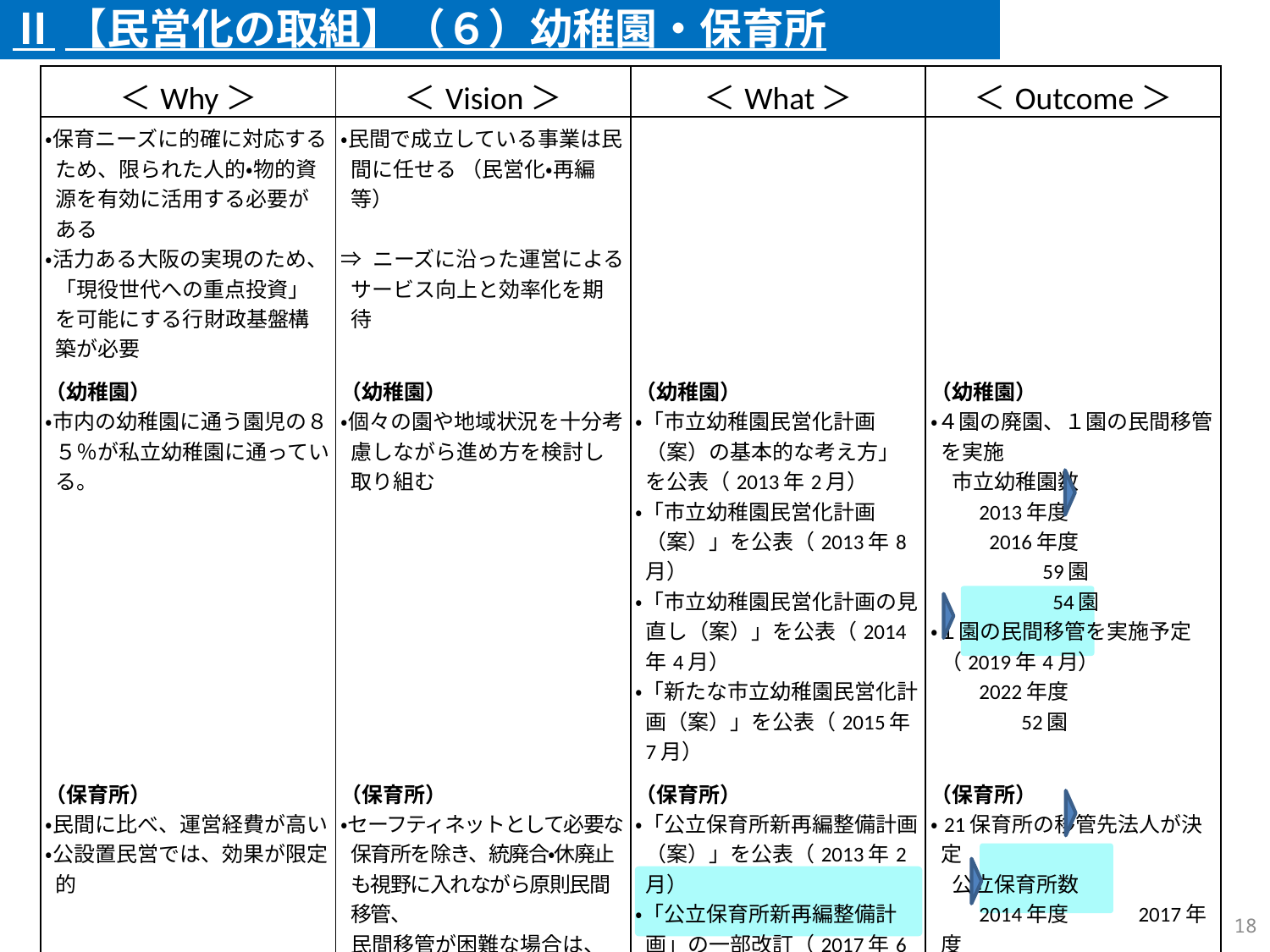

Ⅱ【民営化の取組】（６）幼稚園・保育所
| ＜Why＞ | ＜Vision＞ | ＜What＞ | ＜Outcome＞ |
| --- | --- | --- | --- |
| ・保育ニーズに的確に対応するため、限られた人的・物的資源を有効に活用する必要がある ・活力ある大阪の実現のため、「現役世代への重点投資」を可能にする行財政基盤構築が必要 | ・民間で成立している事業は民間に任せる （民営化・再編等） ⇒ ニーズに沿った運営によるサービス向上と効率化を期待 |  |  |
| （幼稚園） ・市内の幼稚園に通う園児の８５％が私立幼稚園に通っている。 | （幼稚園） ・個々の園や地域状況を十分考慮しながら進め方を検討し取り組む | （幼稚園） ・「市立幼稚園民営化計画（案）の基本的な考え方」を公表（2013年2月） ・「市立幼稚園民営化計画（案）」を公表（2013年8月） ・「市立幼稚園民営化計画の見直し（案）」を公表（2014年4月） ・「新たな市立幼稚園民営化計画（案）」を公表（2015年7月） | （幼稚園） ・４園の廃園、１園の民間移管を実施 　市立幼稚園数 　　2013年度 　　2016年度 　　　　　59園 　　　　　54園 ・１園の民間移管を実施予定（2019年4月） 　　2022年度 　　　　52園 |
| （保育所） ・民間に比べ、運営経費が高い ・公設置民営では、効果が限定的 | （保育所） ・セーフティネットとして必要な保育所を除き、統廃合・休廃止も視野に入れながら原則民間移管、 民間移管が困難な場合は、補完的に委託化を推進 | （保育所） ・「公立保育所新再編整備計画（案）」を公表（2013年2月） ・「公立保育所新再編整備計画」の一部改訂（2017年6月） ・「大阪市立保育所のあり方」について公表（2017年12月） ・「公立保育所民営化推進計画」策定（2022年3月） | （保育所） ・21保育所の移管先法人が決定 　公立保育所数 　　2014年度　　　2017年度 　　　119か所　　　　 99か所 　　　 　　　　2022年度 　　　　　　87か所 |

18